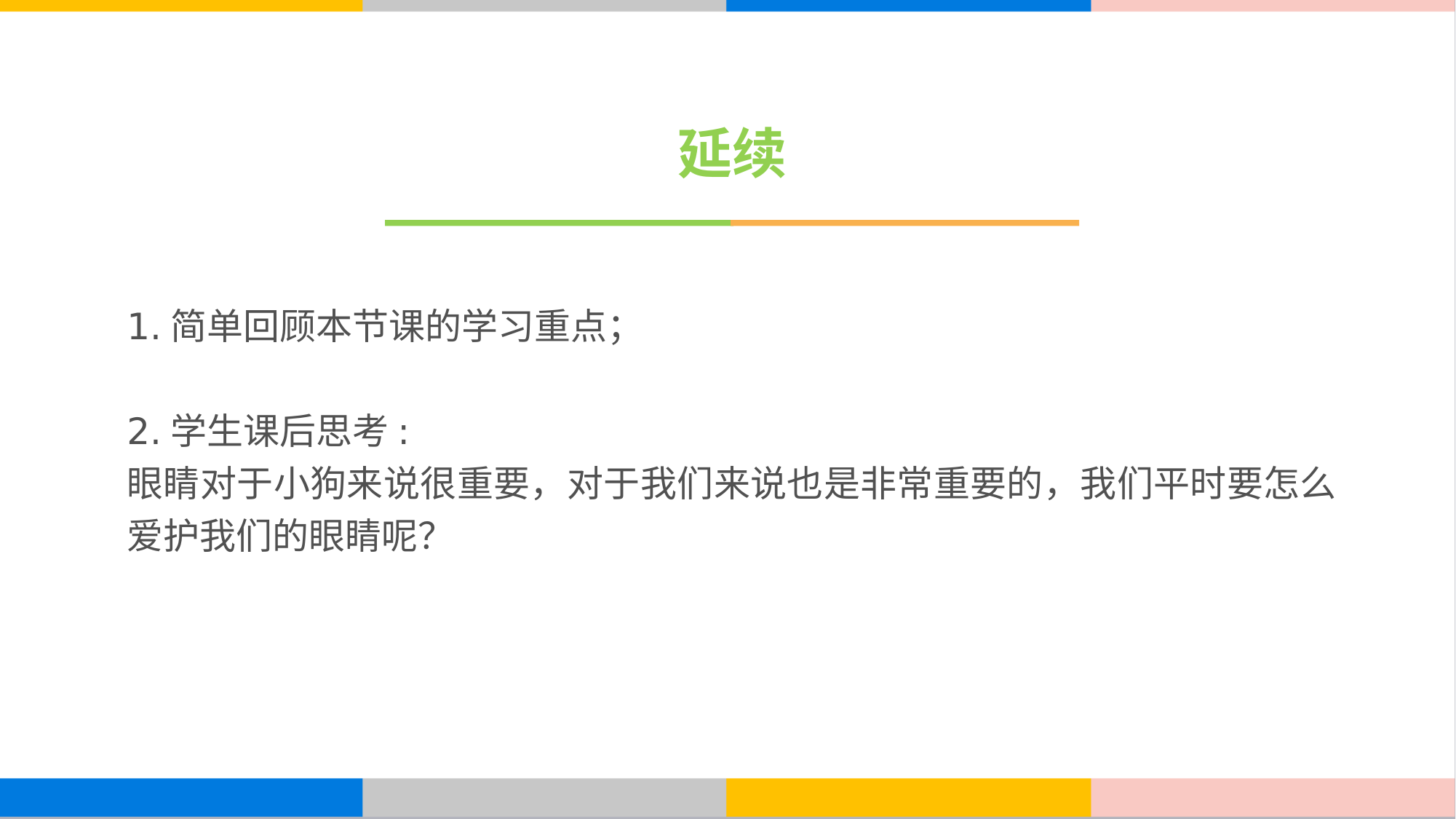

# 延续

1.简单回顾本节课的学习重点；

2.学生课后思考:
眼睛对于小狗来说很重要，对于我们来说也是非常重要的，我们平时要怎么爱护我们的眼睛呢？